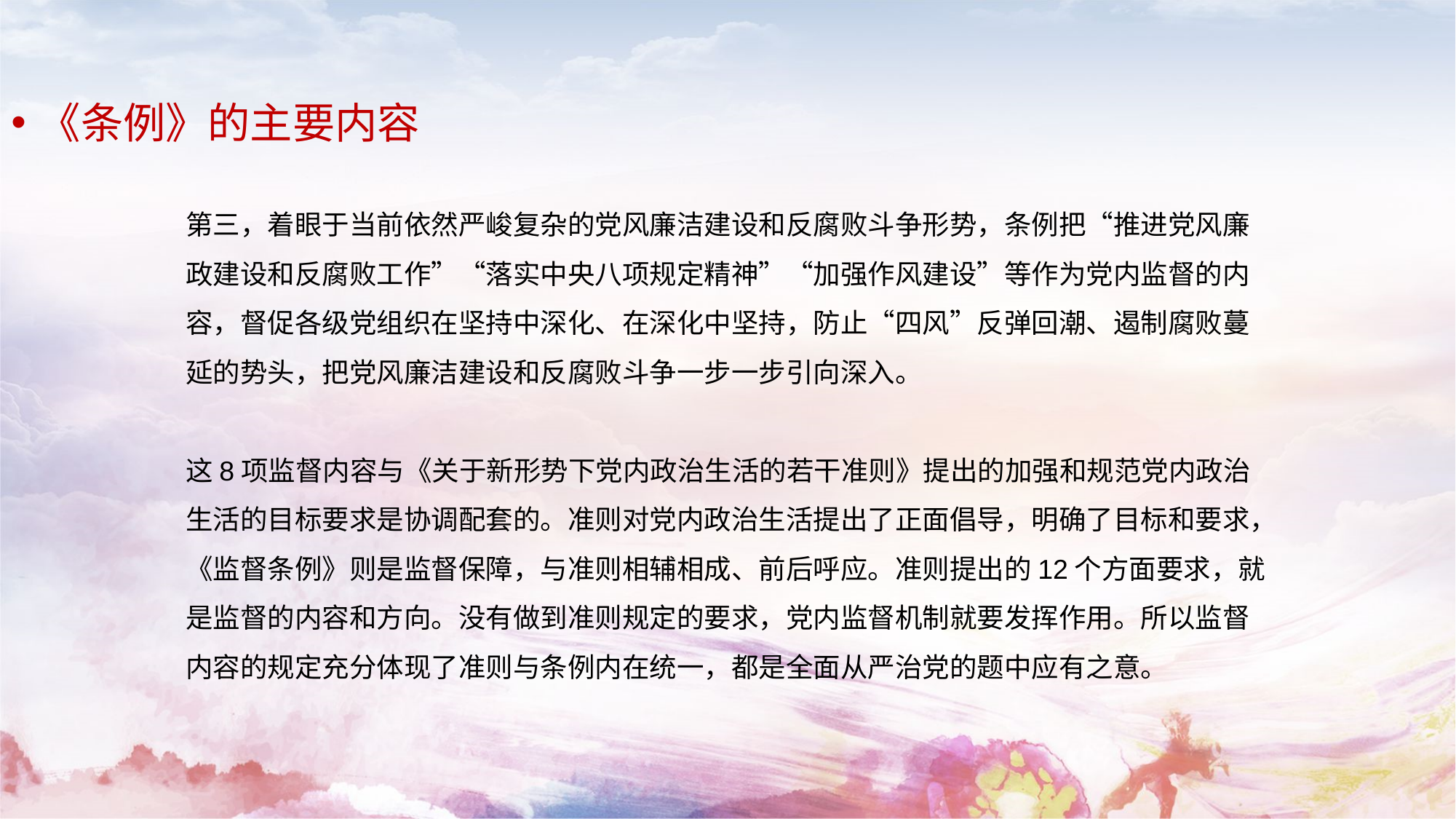

《条例》的主要内容
第三，着眼于当前依然严峻复杂的党风廉洁建设和反腐败斗争形势，条例把“推进党风廉政建设和反腐败工作”“落实中央八项规定精神”“加强作风建设”等作为党内监督的内容，督促各级党组织在坚持中深化、在深化中坚持，防止“四风”反弹回潮、遏制腐败蔓延的势头，把党风廉洁建设和反腐败斗争一步一步引向深入。

这8项监督内容与《关于新形势下党内政治生活的若干准则》提出的加强和规范党内政治生活的目标要求是协调配套的。准则对党内政治生活提出了正面倡导，明确了目标和要求，《监督条例》则是监督保障，与准则相辅相成、前后呼应。准则提出的12个方面要求，就是监督的内容和方向。没有做到准则规定的要求，党内监督机制就要发挥作用。所以监督内容的规定充分体现了准则与条例内在统一，都是全面从严治党的题中应有之意。